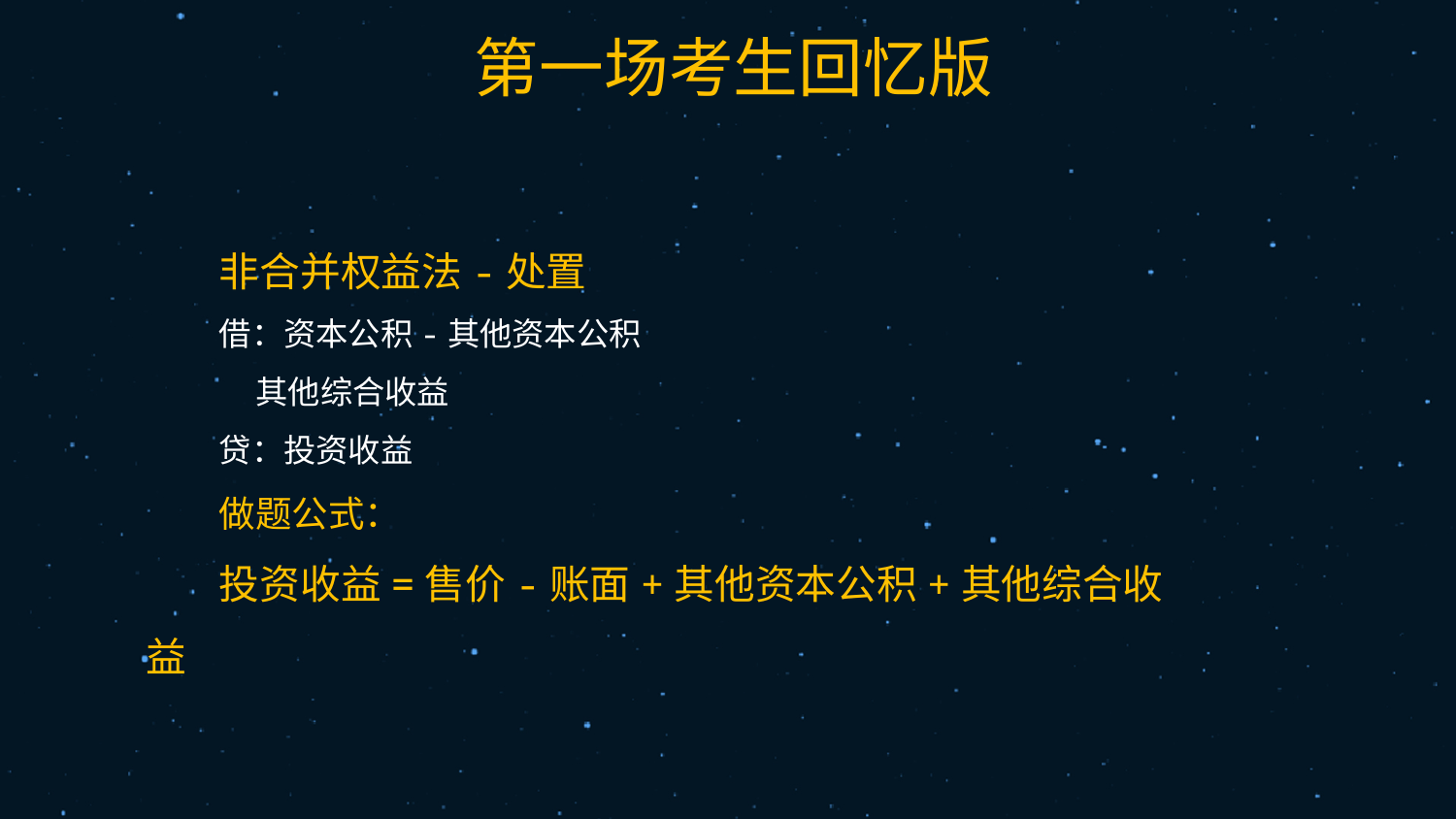

27
非合并权益法-处置
借：资本公积-其他资本公积
    其他综合收益
贷：投资收益
做题公式：
投资收益=售价-账面+其他资本公积+其他综合收益